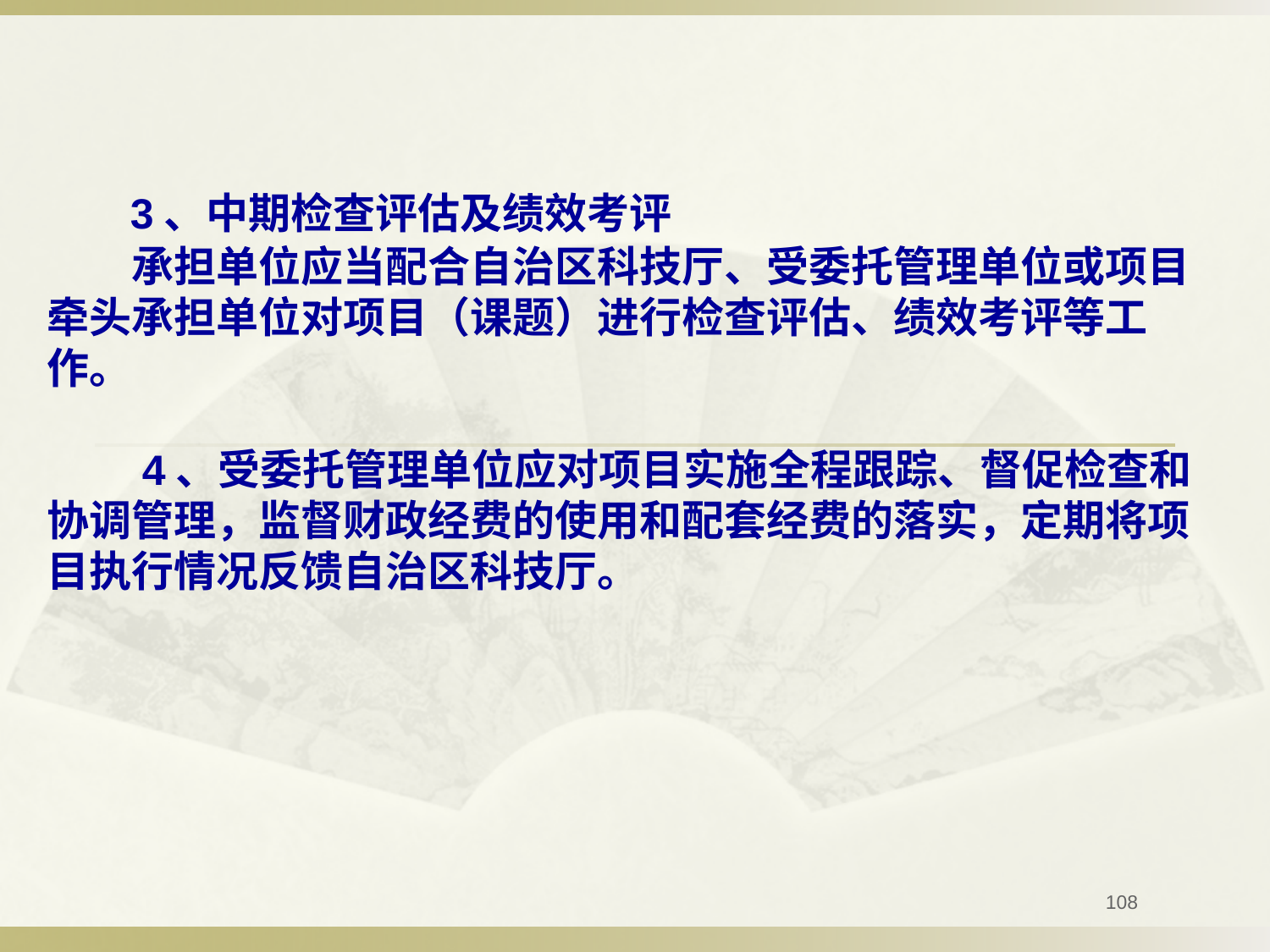

3、中期检查评估及绩效考评
　　承担单位应当配合自治区科技厅、受委托管理单位或项目牵头承担单位对项目（课题）进行检查评估、绩效考评等工作。

　　4、受委托管理单位应对项目实施全程跟踪、督促检查和协调管理，监督财政经费的使用和配套经费的落实，定期将项目执行情况反馈自治区科技厅。
108